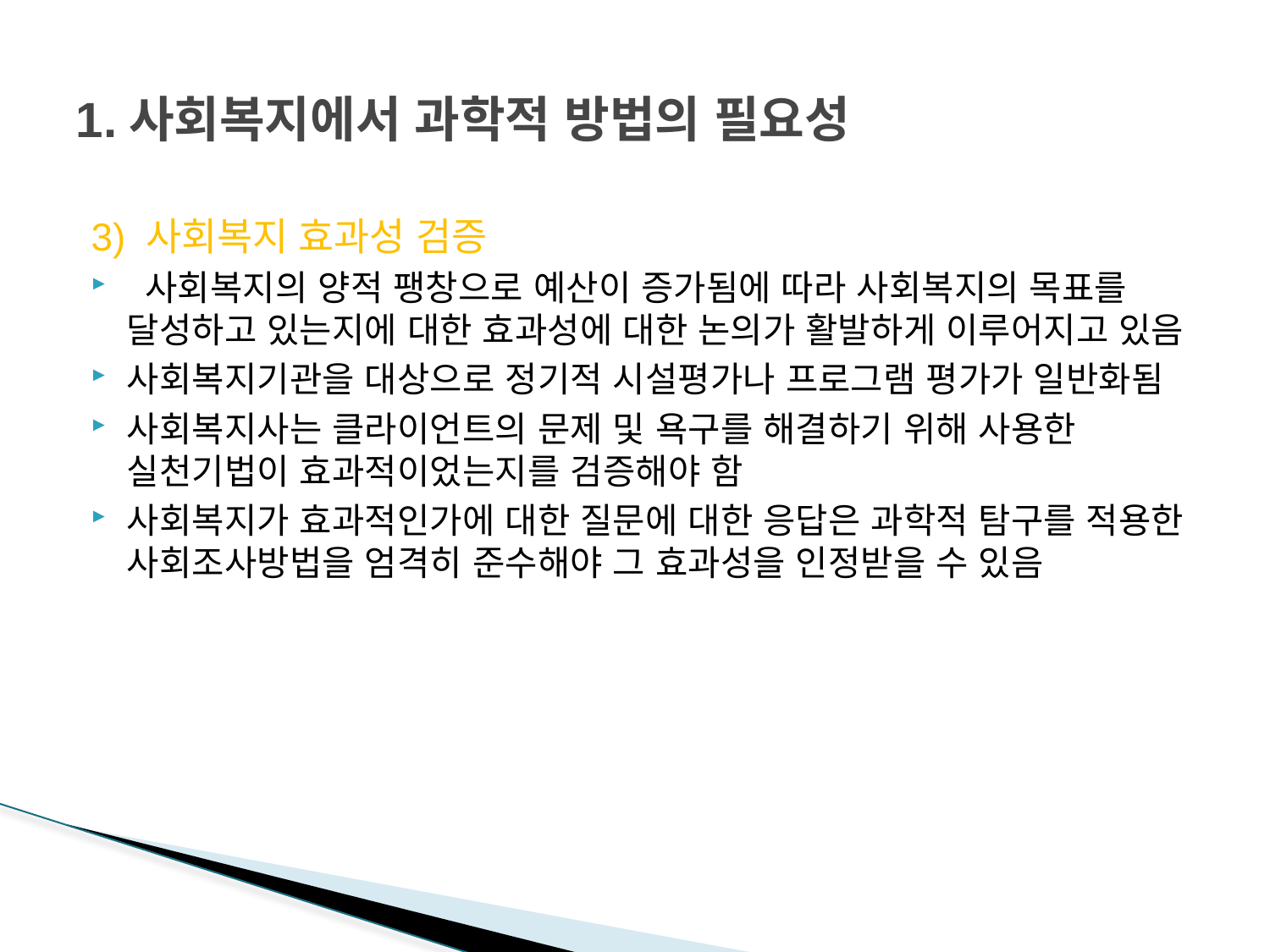

# 1.사회복지에서 과학적 방법의 필요성
3) 사회복지 효과성 검증
 사회복지의 양적 팽창으로 예산이 증가됨에 따라 사회복지의 목표를 달성하고 있는지에 대한 효과성에 대한 논의가 활발하게 이루어지고 있음
사회복지기관을 대상으로 정기적 시설평가나 프로그램 평가가 일반화됨
사회복지사는 클라이언트의 문제 및 욕구를 해결하기 위해 사용한 실천기법이 효과적이었는지를 검증해야 함
사회복지가 효과적인가에 대한 질문에 대한 응답은 과학적 탐구를 적용한 사회조사방법을 엄격히 준수해야 그 효과성을 인정받을 수 있음